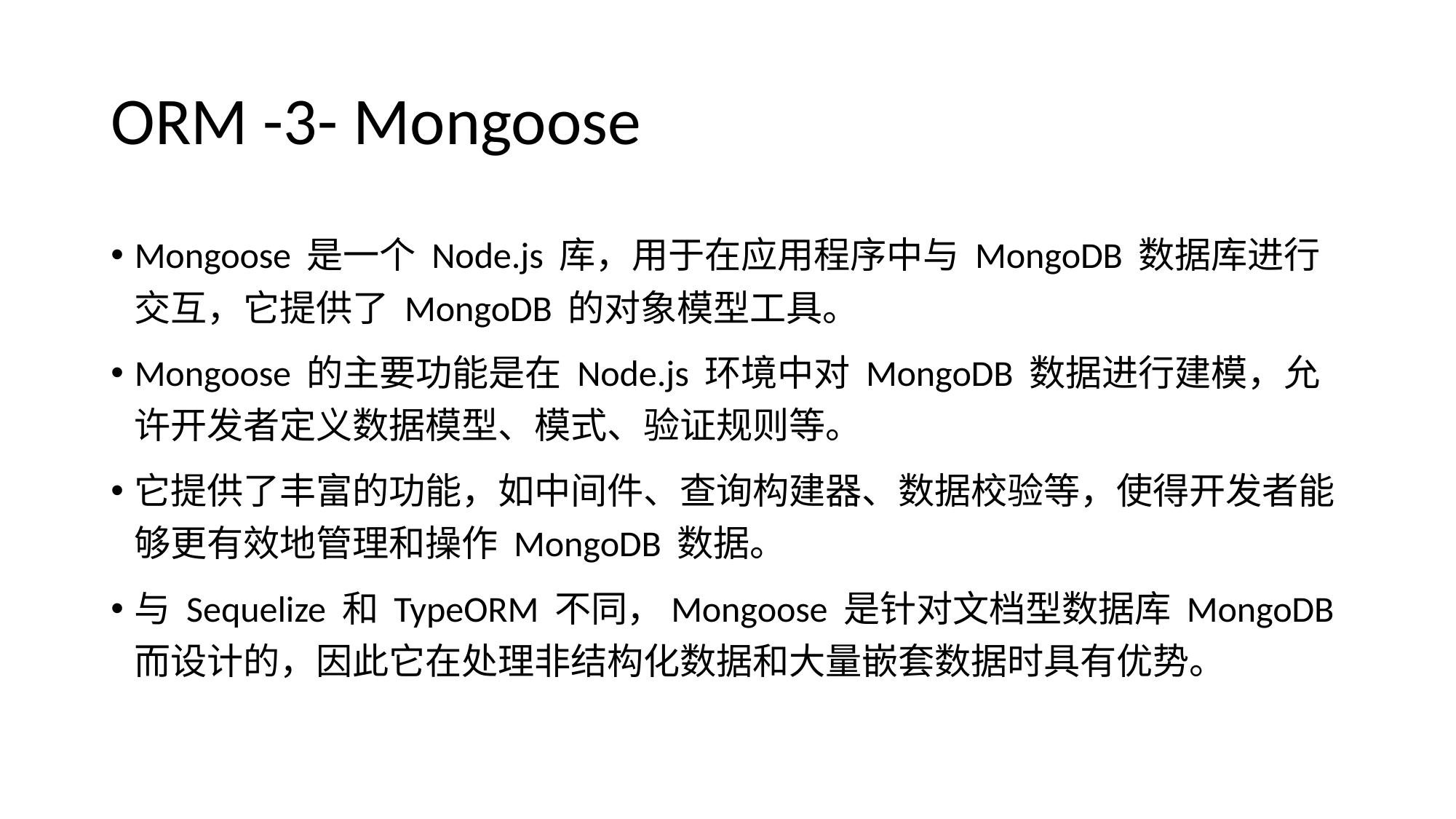

# ORM -3- Mongoose
Mongoose 是一个 Node.js 库，用于在应用程序中与 MongoDB 数据库进行交互，它提供了 MongoDB 的对象模型工具。
Mongoose 的主要功能是在 Node.js 环境中对 MongoDB 数据进行建模，允许开发者定义数据模型、模式、验证规则等。
它提供了丰富的功能，如中间件、查询构建器、数据校验等，使得开发者能够更有效地管理和操作 MongoDB 数据。
与 Sequelize 和 TypeORM 不同，Mongoose 是针对文档型数据库 MongoDB 而设计的，因此它在处理非结构化数据和大量嵌套数据时具有优势。